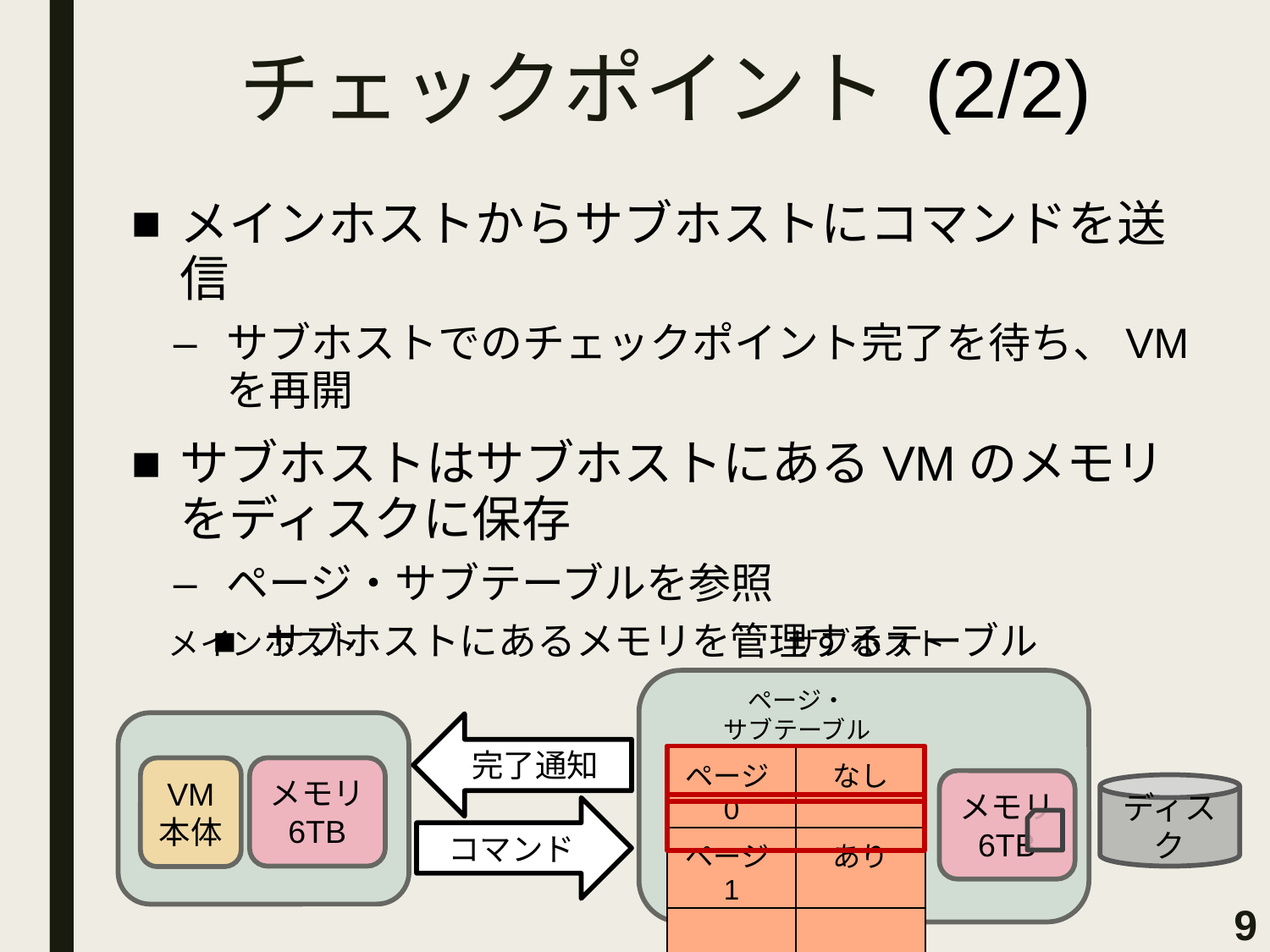

# チェックポイント (2/2)
メインホストからサブホストにコマンドを送信
サブホストでのチェックポイント完了を待ち、VMを再開
サブホストはサブホストにあるVMのメモリをディスクに保存
ページ・サブテーブルを参照
サブホストにあるメモリを管理するテーブル
メインホスト
サブホスト

ページ・
サブテーブル

完了通知

| ページ0 | なし |
| --- | --- |
| ページ1 | あり |
| … | … |
メモリ
6TB
VM
本体
メモリ
6TB
ディスク

コマンド

9